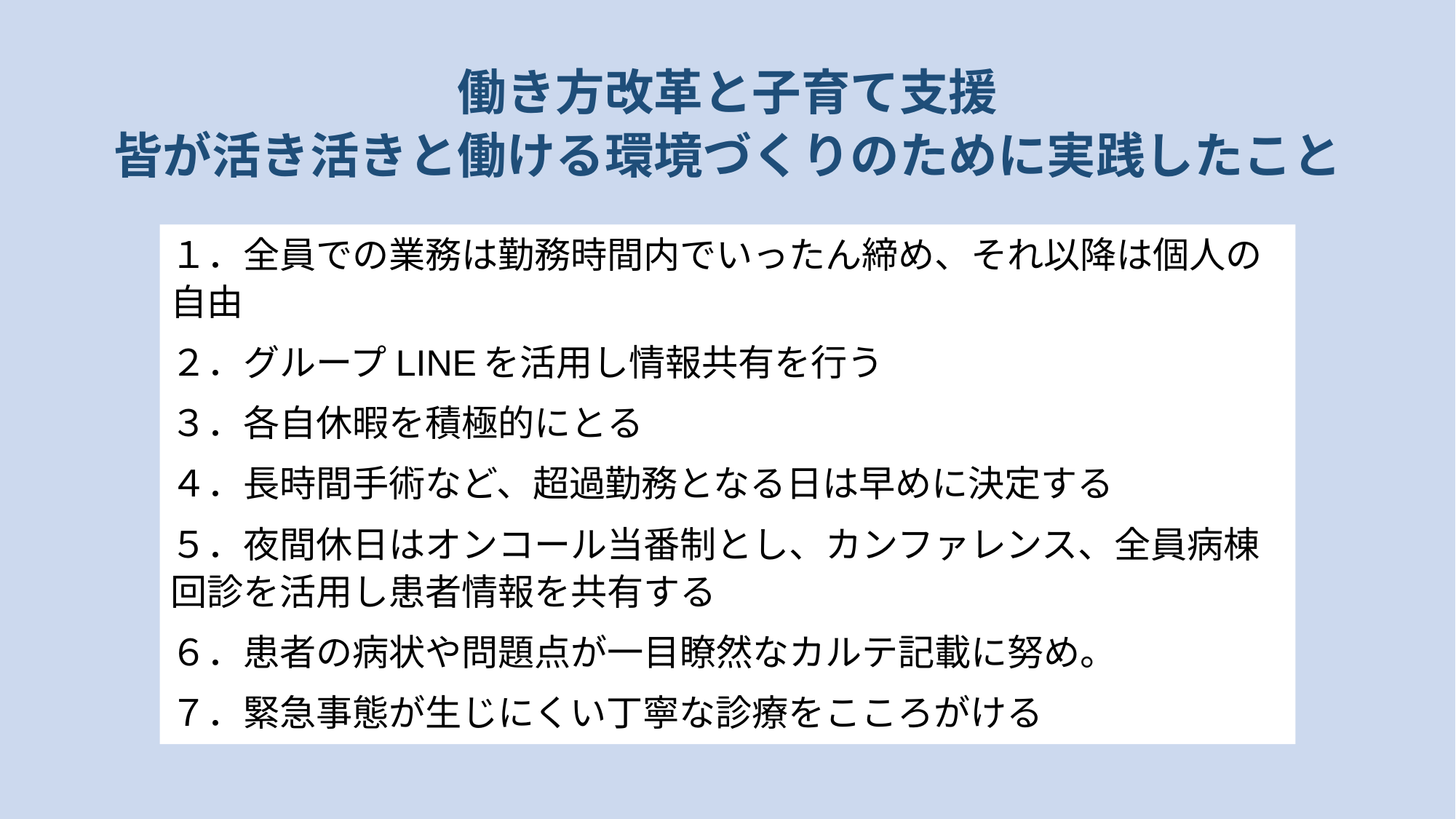

# 働き方改革と子育て支援 皆が活き活きと働ける環境づくりのために実践したこと
１．全員での業務は勤務時間内でいったん締め、それ以降は個人の自由
２．グループLINEを活用し情報共有を行う
３．各自休暇を積極的にとる
４．長時間手術など、超過勤務となる日は早めに決定する
５．夜間休日はオンコール当番制とし、カンファレンス、全員病棟回診を活用し患者情報を共有する
６．患者の病状や問題点が一目瞭然なカルテ記載に努め。
７．緊急事態が生じにくい丁寧な診療をこころがける